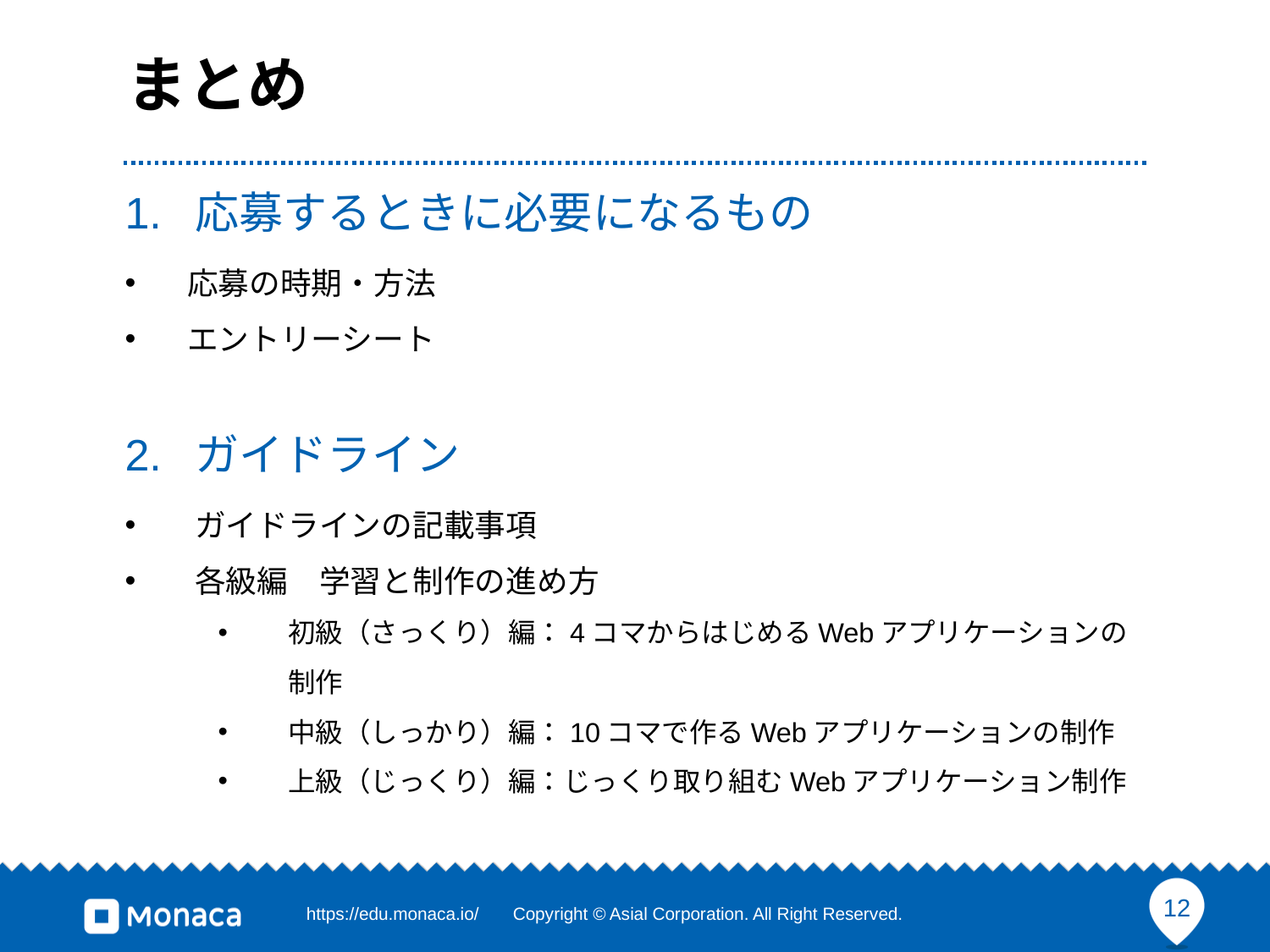

# まとめ
応募するときに必要になるもの
応募の時期・方法
エントリーシート

ガイドライン
ガイドラインの記載事項
各級編　学習と制作の進め方
初級（さっくり）編：4コマからはじめるWebアプリケーションの制作
中級（しっかり）編：10コマで作るWebアプリケーションの制作
上級（じっくり）編：じっくり取り組むWebアプリケーション制作